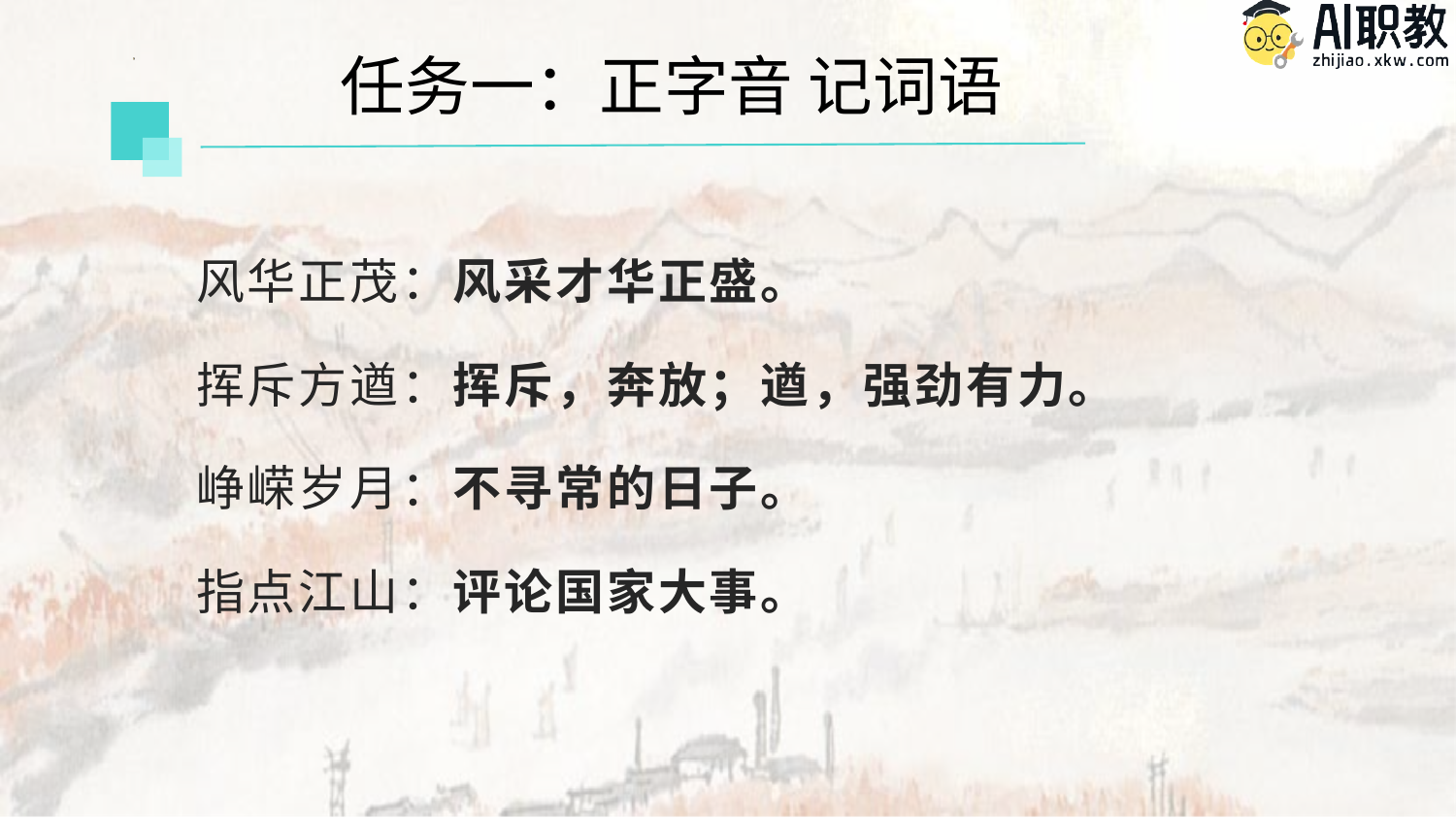

任务一：正字音 记词语

风华正茂：风采才华正盛。
挥斥方遒：挥斥，奔放；遒，强劲有力。
峥嵘岁月：不寻常的日子。
指点江山：评论国家大事。
古典诗歌
现代新诗